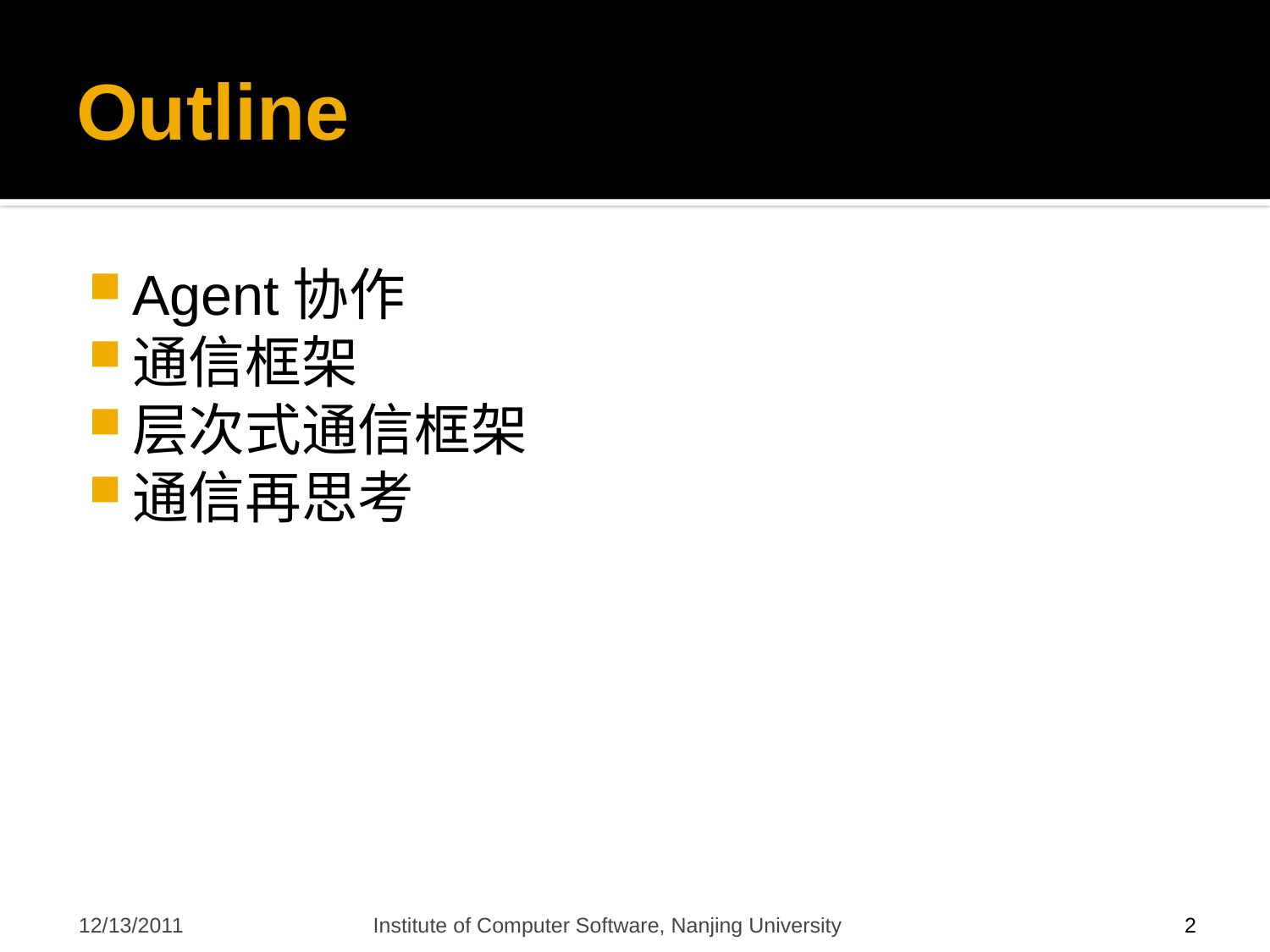

# Outline
Agent协作
通信框架
层次式通信框架
通信再思考
12/13/2011
Institute of Computer Software, Nanjing University
2